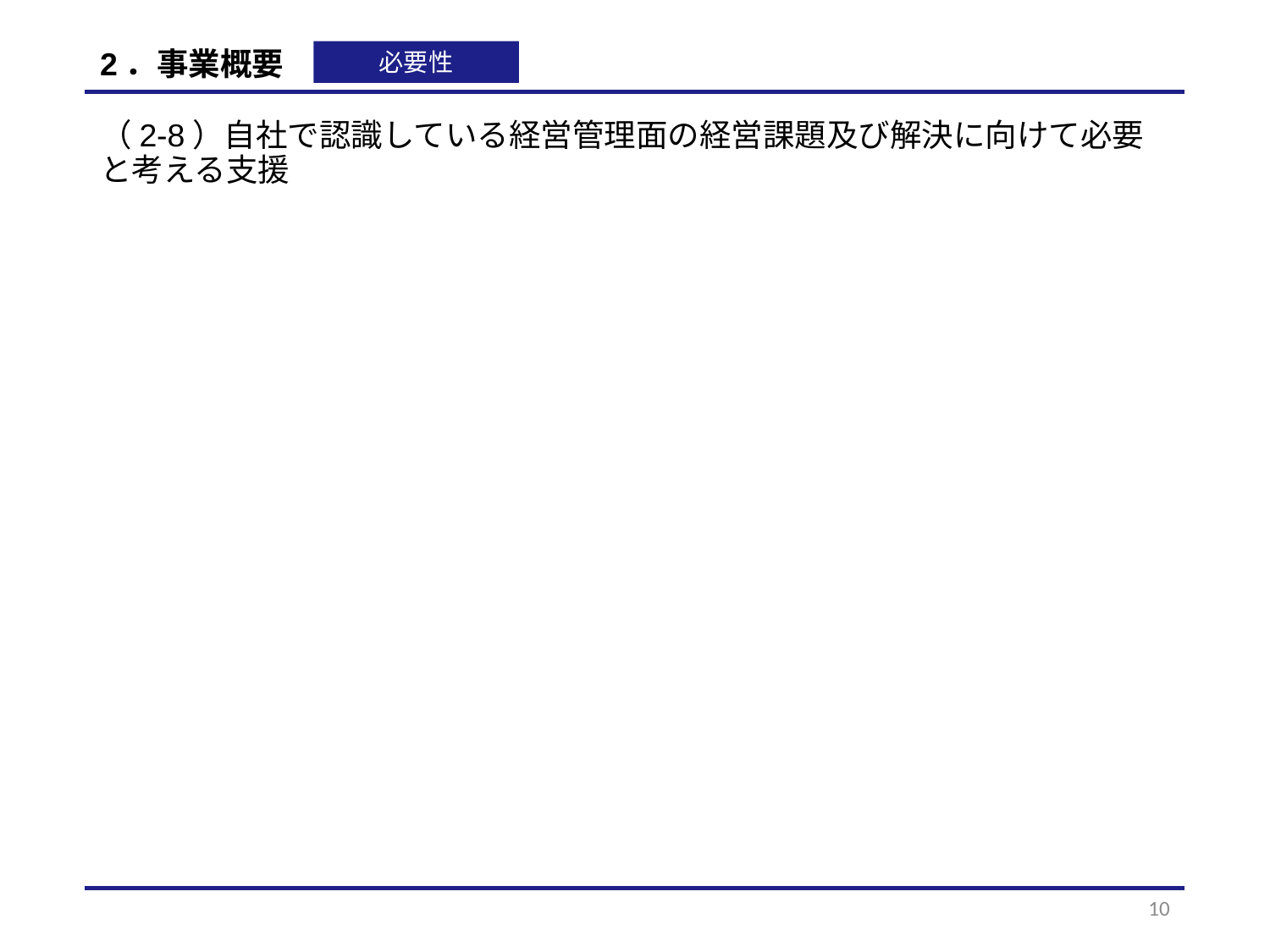

# 2．事業概要
必要性
（2-8）自社で認識している経営管理面の経営課題及び解決に向けて必要と考える支援

10